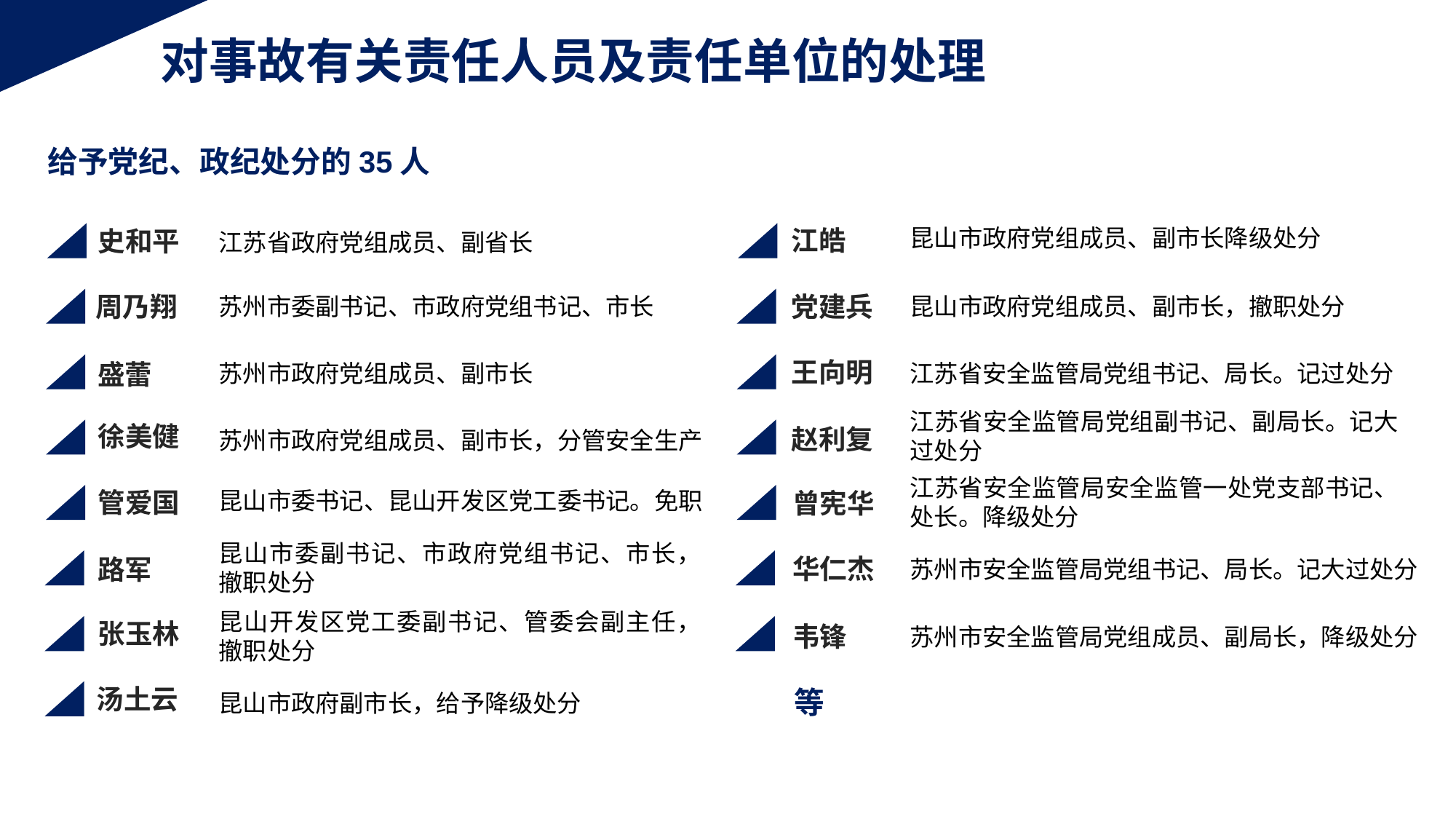

对事故有关责任人员及责任单位的处理
给予党纪、政纪处分的35人
昆山市政府党组成员、副市长降级处分
江皓
史和平
江苏省政府党组成员、副省长

周乃翔
党建兵
昆山市政府党组成员、副市长，撤职处分
苏州市委副书记、市政府党组书记、市长

王向明
盛蕾
苏州市政府党组成员、副市长
江苏省安全监管局党组书记、局长。记过处分

江苏省安全监管局党组副书记、副局长。记大过处分
徐美健
赵利复

苏州市政府党组成员、副市长，分管安全生产

江苏省安全监管局安全监管一处党支部书记、处长。降级处分
管爱国
昆山市委书记、昆山开发区党工委书记。免职
曾宪华

昆山市委副书记、市政府党组书记、市长，撤职处分
华仁杰
路军
苏州市安全监管局党组书记、局长。记大过处分

昆山开发区党工委副书记、管委会副主任，撤职处分
张玉林
韦锋

苏州市安全监管局党组成员、副局长，降级处分
汤土云
等

昆山市政府副市长，给予降级处分